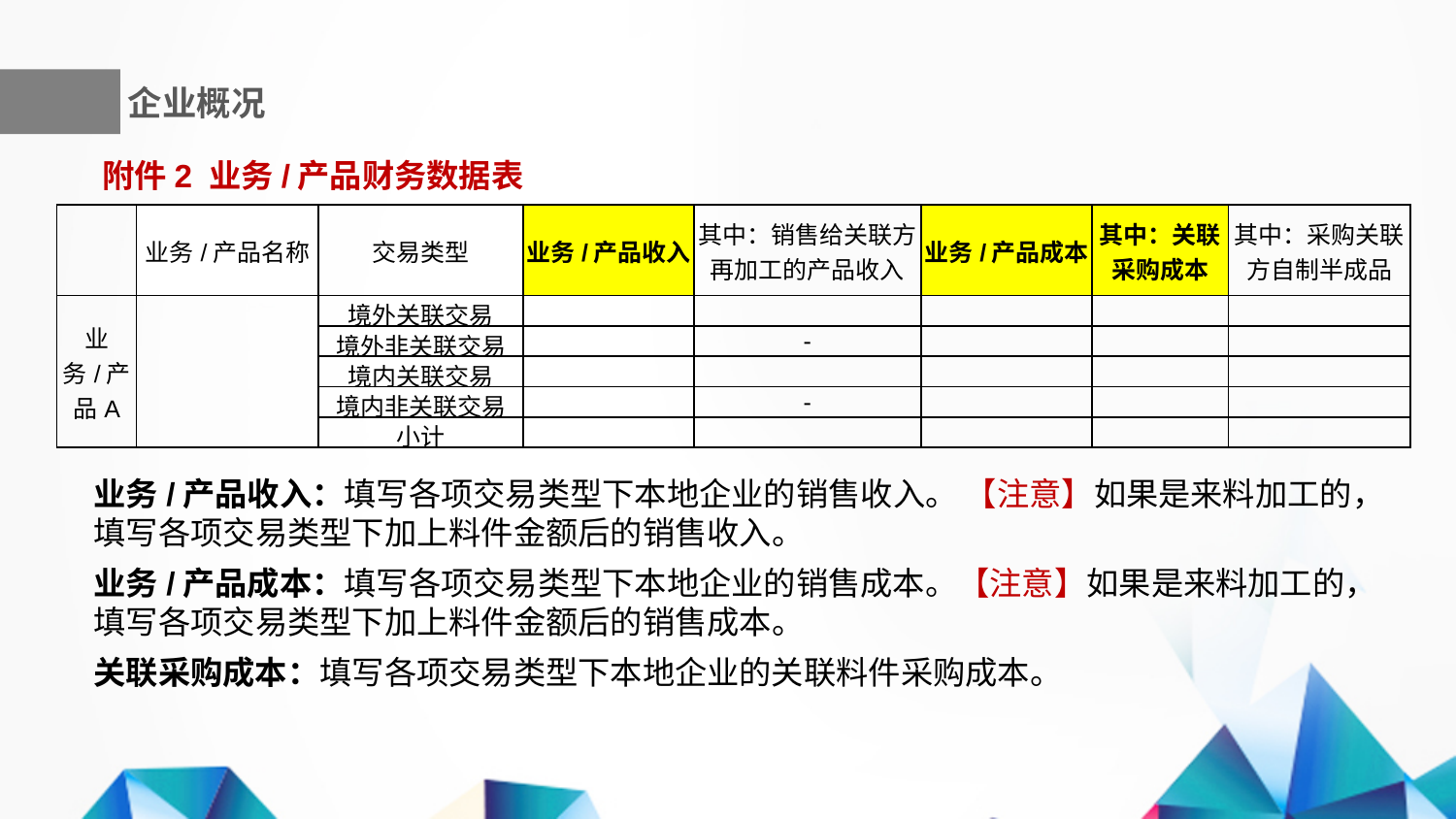

企业概况
附件2 业务/产品财务数据表
|  | 业务/产品名称 | 交易类型 | 业务/产品收入 | 其中：销售给关联方再加工的产品收入 | 业务/产品成本 | 其中：关联采购成本 | 其中：采购关联方自制半成品 |
| --- | --- | --- | --- | --- | --- | --- | --- |
| 业务/产品A |  | 境外关联交易 |  |  |  |  |  |
|  |  | 境外非关联交易 |  | - |  |  |  |
|  |  | 境内关联交易 |  |  |  |  |  |
|  |  | 境内非关联交易 |  | - |  |  |  |
|  |  | 小计 |  |  |  |  |  |
业务/产品收入：填写各项交易类型下本地企业的销售收入。 【注意】如果是来料加工的，填写各项交易类型下加上料件金额后的销售收入。
业务/产品成本：填写各项交易类型下本地企业的销售成本。【注意】如果是来料加工的，填写各项交易类型下加上料件金额后的销售成本。
关联采购成本：填写各项交易类型下本地企业的关联料件采购成本。